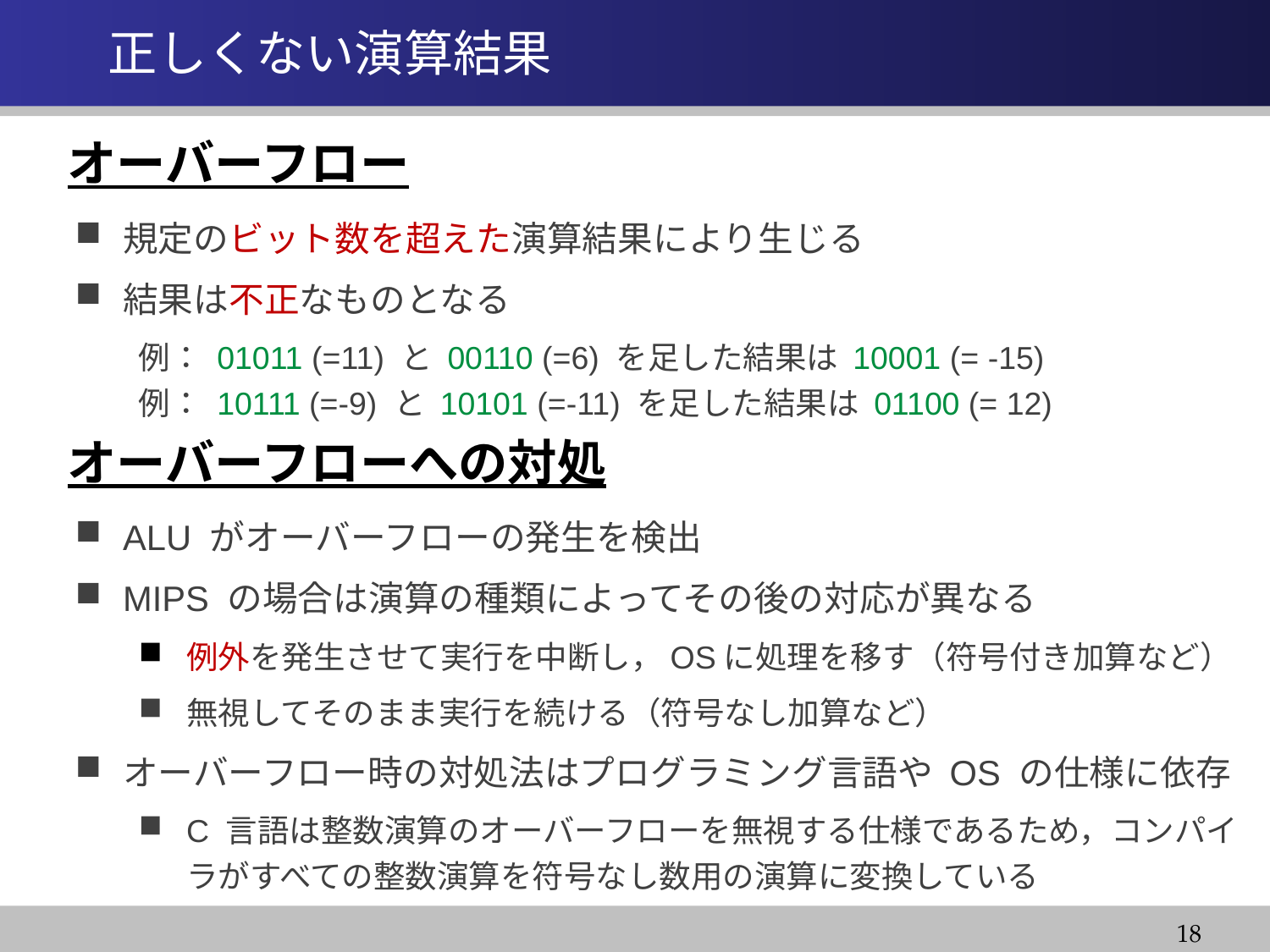

# 正しくない演算結果
オーバーフロー
規定のビット数を超えた演算結果により生じる
結果は不正なものとなる
例： 01011 (=11) と 00110 (=6) を足した結果は 10001 (= -15)
例： 10111 (=-9) と 10101 (=-11) を足した結果は 01100 (= 12)
オーバーフローへの対処
ALU がオーバーフローの発生を検出
MIPS の場合は演算の種類によってその後の対応が異なる
例外を発生させて実行を中断し，OSに処理を移す（符号付き加算など）
無視してそのまま実行を続ける（符号なし加算など）
オーバーフロー時の対処法はプログラミング言語や OS の仕様に依存
C 言語は整数演算のオーバーフローを無視する仕様であるため，コンパイラがすべての整数演算を符号なし数用の演算に変換している
18